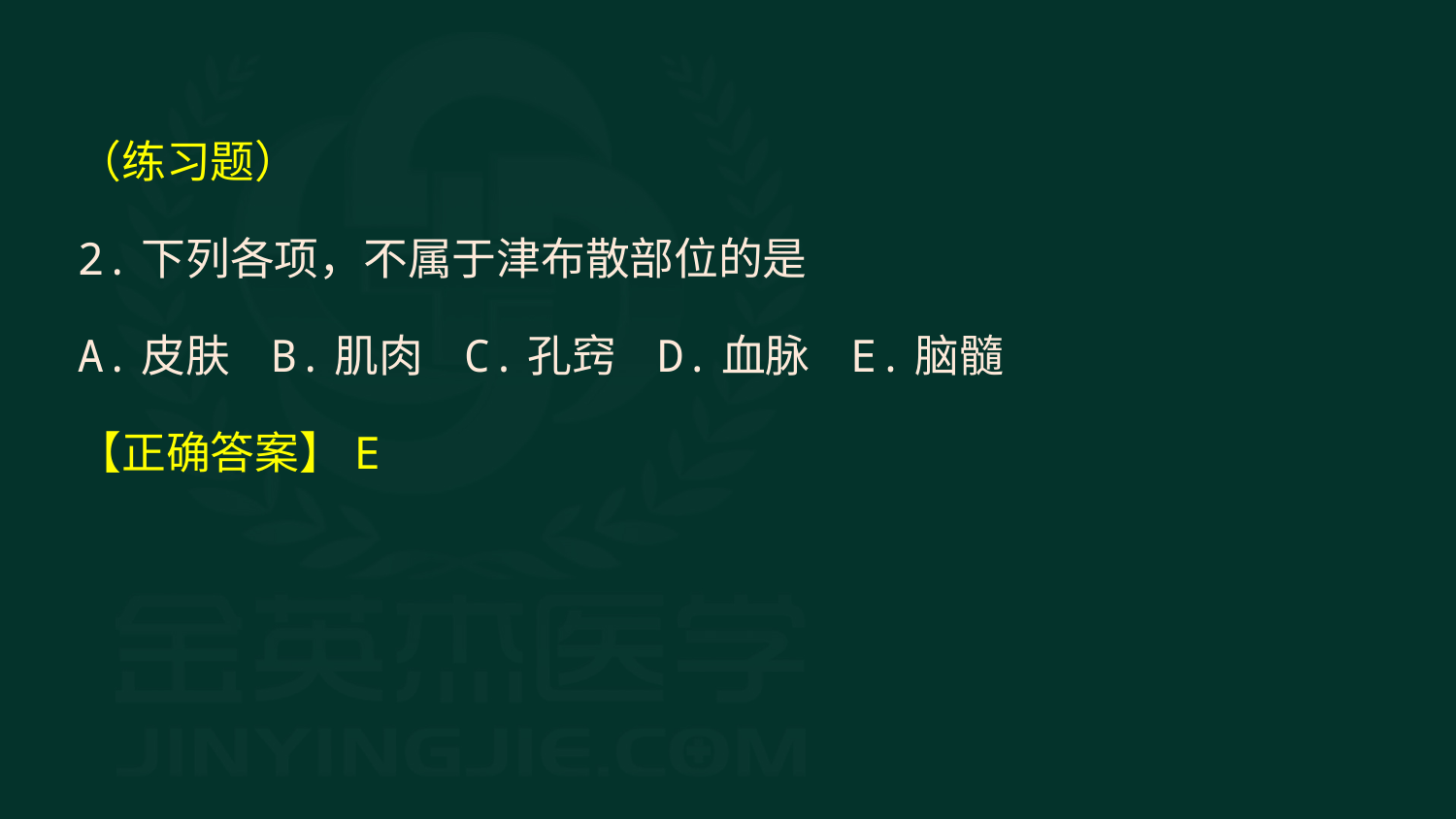

（练习题）
2.下列各项，不属于津布散部位的是
A.皮肤   B.肌肉   C.孔窍   D.血脉   E.脑髓
【正确答案】E